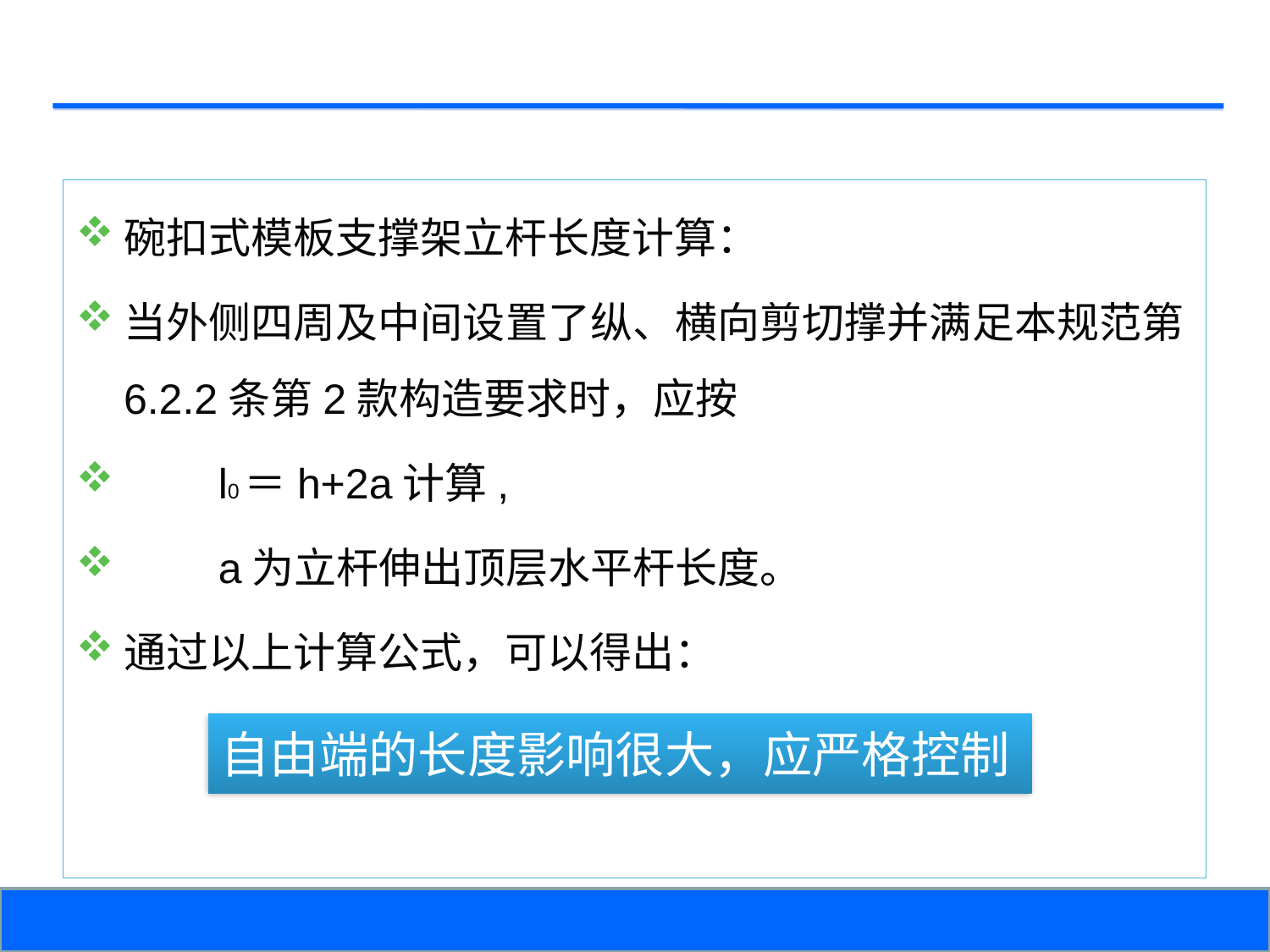

碗扣式模板支撑架立杆长度计算：
当外侧四周及中间设置了纵、横向剪切撑并满足本规范第6.2.2条第2款构造要求时，应按
        l0＝h+2a计算,
        a为立杆伸出顶层水平杆长度。
通过以上计算公式，可以得出：
自由端的长度影响很大，应严格控制